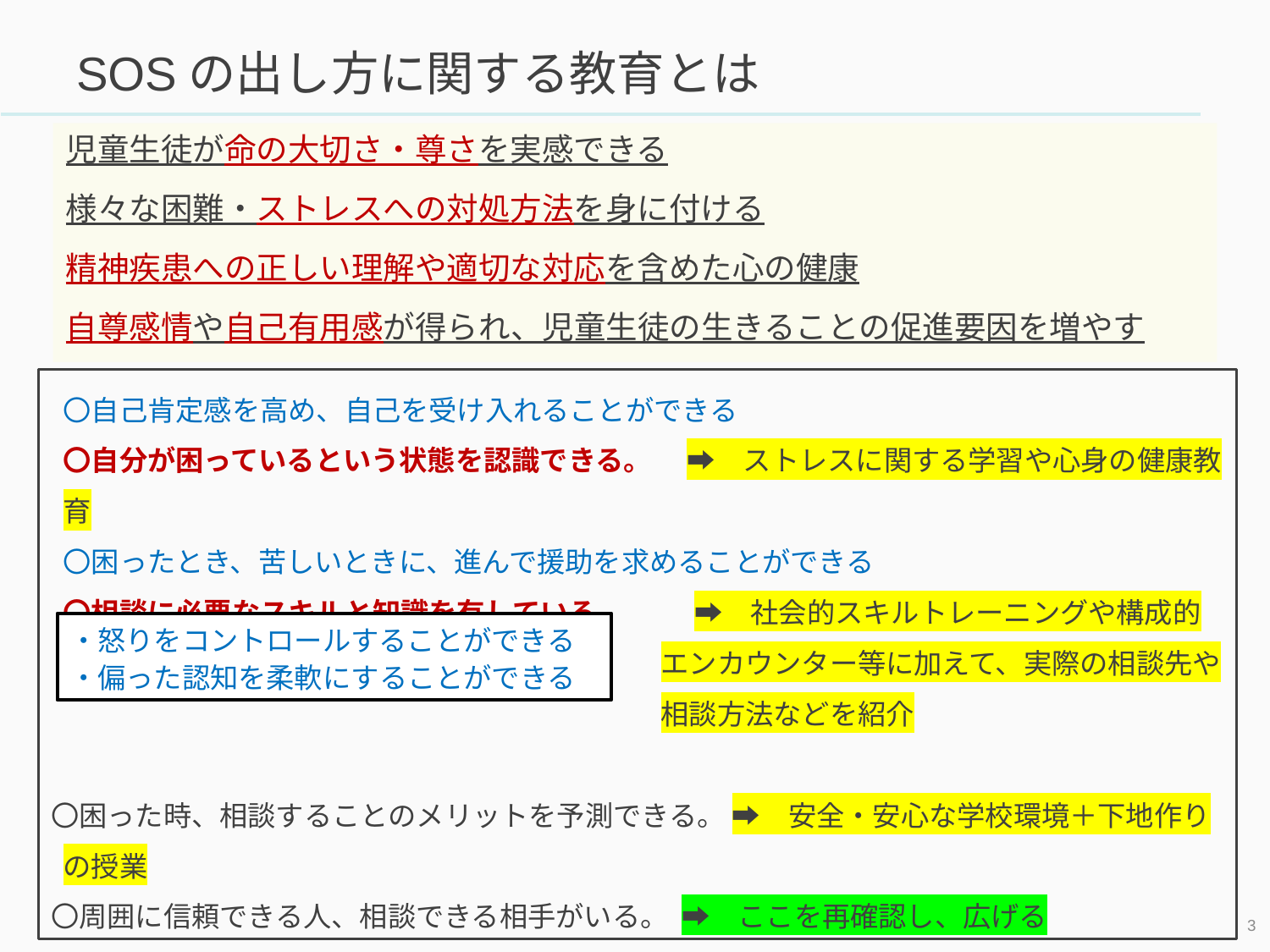

# SOSの出し方に関する教育とは
児童生徒が命の大切さ・尊さを実感できる
様々な困難・ストレスへの対処方法を身に付ける
精神疾患への正しい理解や適切な対応を含めた心の健康
自尊感情や自己有用感が得られ、児童生徒の生きることの促進要因を増やす
〇自己肯定感を高め、自己を受け入れることができる
〇自分が困っているという状態を認識できる。 　➡　ストレスに関する学習や心身の健康教育
〇困ったとき、苦しいときに、進んで援助を求めることができる
〇相談に必要なスキルと知識を有している。 　　 ➡　社会的スキルトレーニングや構成的エンカウンター等に加えて、実際の相談先や相談方法などを紹介

〇困った時、相談することのメリットを予測できる。 ➡　安全・安心な学校環境＋下地作りの授業
〇周囲に信頼できる人、相談できる相手がいる。  ➡　ここを再確認し、広げる
・怒りをコントロールすることができる
・偏った認知を柔軟にすることができる
3